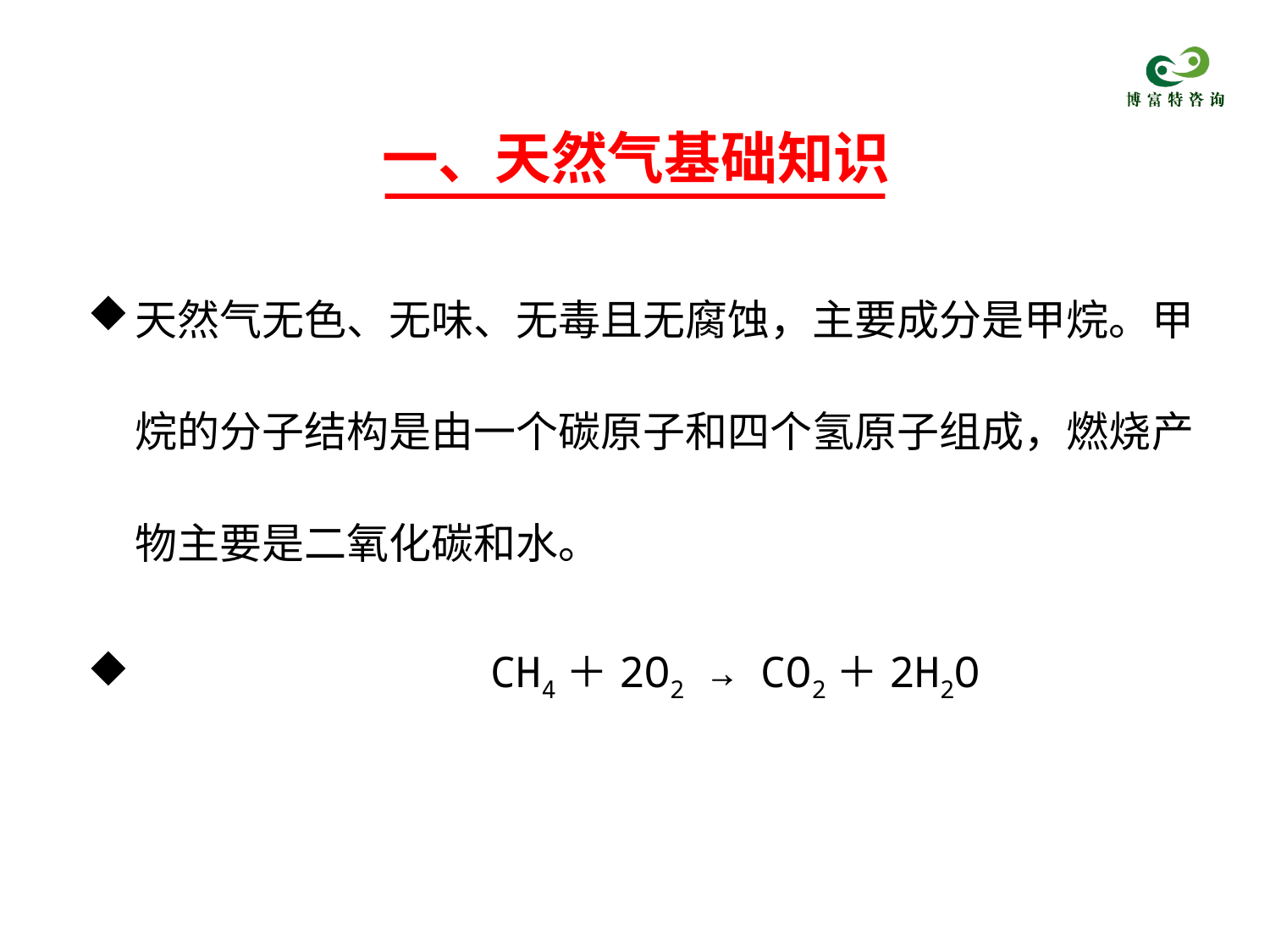

# 一、天然气基础知识

天然气无色、无味、无毒且无腐蚀，主要成分是甲烷。甲烷的分子结构是由一个碳原子和四个氢原子组成，燃烧产物主要是二氧化碳和水。
              CH4＋2O2 → CO2＋2H2O